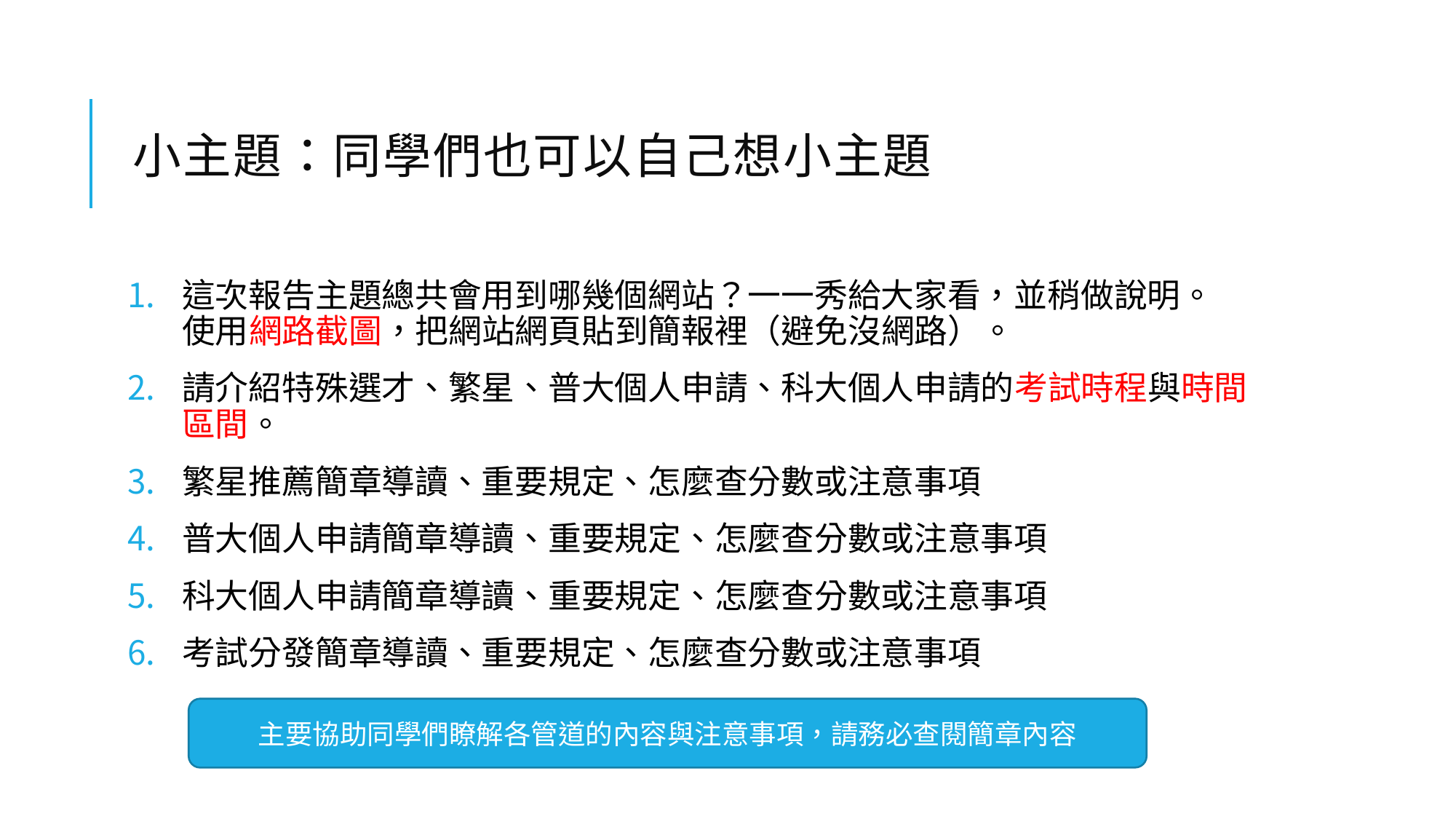

# 小主題：同學們也可以自己想小主題
這次報告主題總共會用到哪幾個網站？一一秀給大家看，並稍做說明。
使用網路截圖，把網站網頁貼到簡報裡（避免沒網路）。
請介紹特殊選才、繁星、普大個人申請、科大個人申請的考試時程與時間區間。
繁星推薦簡章導讀、重要規定、怎麼查分數或注意事項
普大個人申請簡章導讀、重要規定、怎麼查分數或注意事項
科大個人申請簡章導讀、重要規定、怎麼查分數或注意事項
考試分發簡章導讀、重要規定、怎麼查分數或注意事項

主要協助同學們瞭解各管道的內容與注意事項，請務必查閱簡章內容